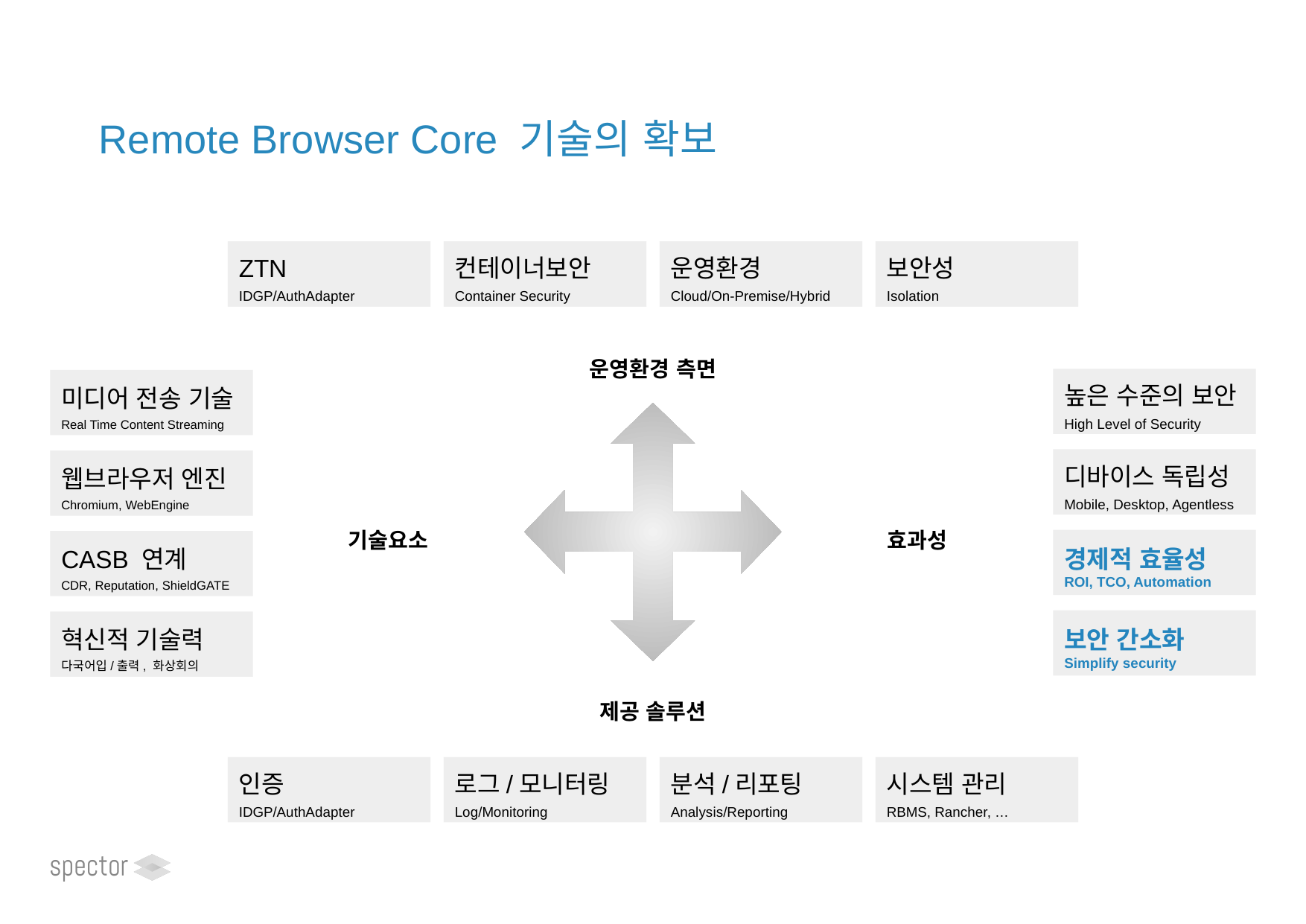

Remote Browser Core 기술의 확보
ZTN
IDGP/AuthAdapter
컨테이너보안
Container Security
운영환경
Cloud/On-Premise/Hybrid
보안성
Isolation
운영환경 측면
높은 수준의 보안
High Level of Security
미디어 전송 기술
Real Time Content Streaming

디바이스 독립성
Mobile, Desktop, Agentless
웹브라우저 엔진
Chromium, WebEngine
기술요소
효과성
경제적 효율성
ROI, TCO, Automation
CASB 연계
CDR, Reputation, ShieldGATE
보안 간소화
Simplify security
혁신적 기술력
다국어입/출력, 화상회의
제공 솔루션
인증
IDGP/AuthAdapter
로그/모니터링
Log/Monitoring
분석/리포팅
Analysis/Reporting
시스템 관리
RBMS, Rancher, …